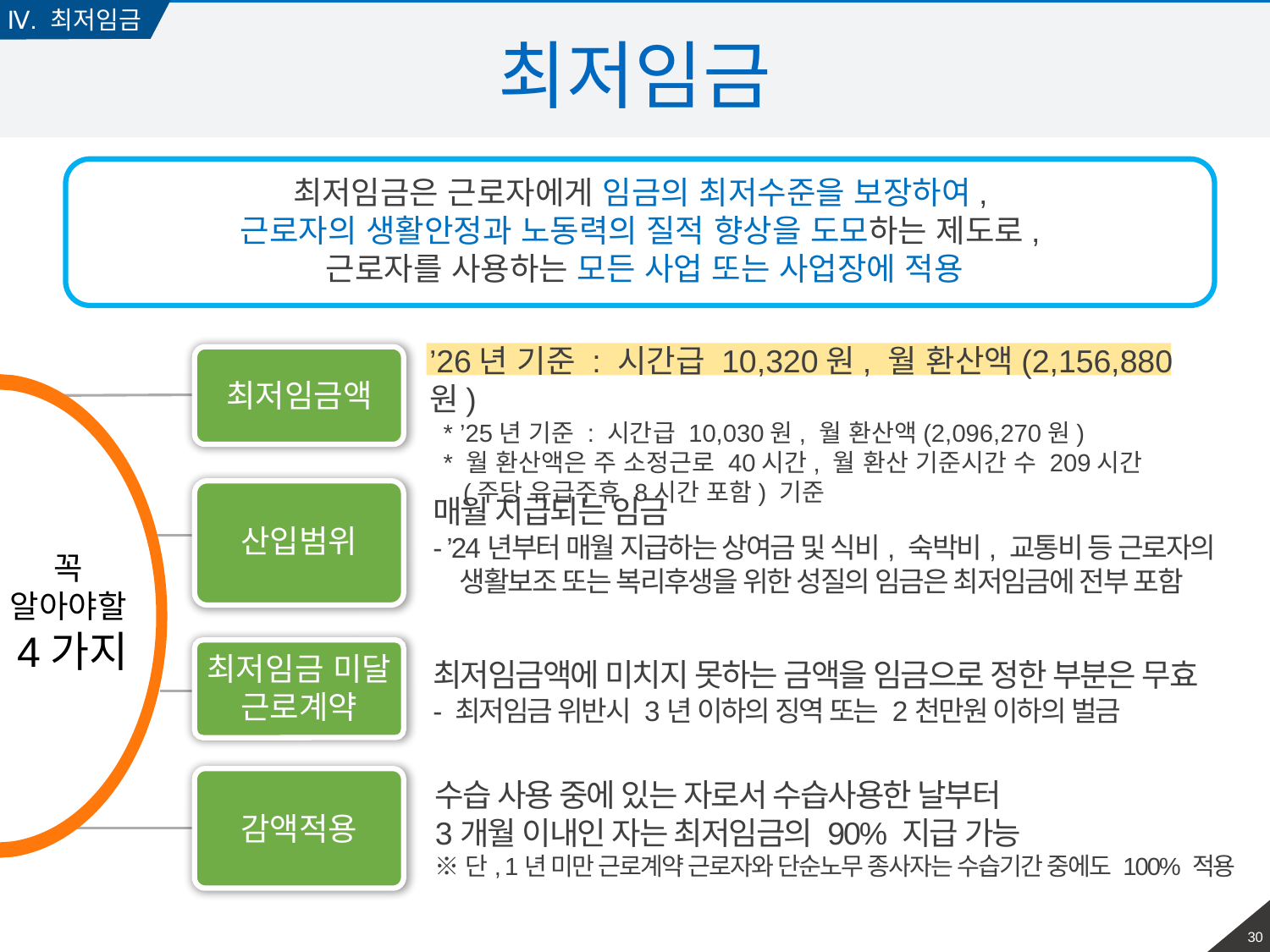

Ⅳ. 최저임금

# 최저임금

최저임금은 근로자에게 임금의 최저수준을 보장하여,
근로자의 생활안정과 노동력의 질적 향상을 도모하는 제도로,
근로자를 사용하는 모든 사업 또는 사업장에 적용
’26년 기준 : 시간급 10,320원, 월 환산액(2,156,880원)
  * ’25년 기준 : 시간급 10,030원, 월 환산액(2,096,270원)
  * 월 환산액은 주 소정근로 40시간, 월 환산 기준시간 수 209시간
    (주당 유급주휴 8시간 포함) 기준

최저임금액

산입범위
매월 지급되는 임금
- ’24년부터 매월 지급하는 상여금 및 식비, 숙박비, 교통비 등 근로자의
   생활보조 또는 복리후생을 위한 성질의 임금은 최저임금에 전부 포함
꼭
알아야할
4가지

최저임금 미달 근로계약
최저임금액에 미치지 못하는 금액을 임금으로 정한 부분은 무효
- 최저임금 위반시 3년 이하의 징역 또는 2천만원 이하의 벌금

수습 사용 중에 있는 자로서 수습사용한 날부터
3개월 이내인 자는 최저임금의 90% 지급 가능
※단, 1년 미만 근로계약 근로자와 단순노무 종사자는 수습기간 중에도 100% 적용
감액적용

30